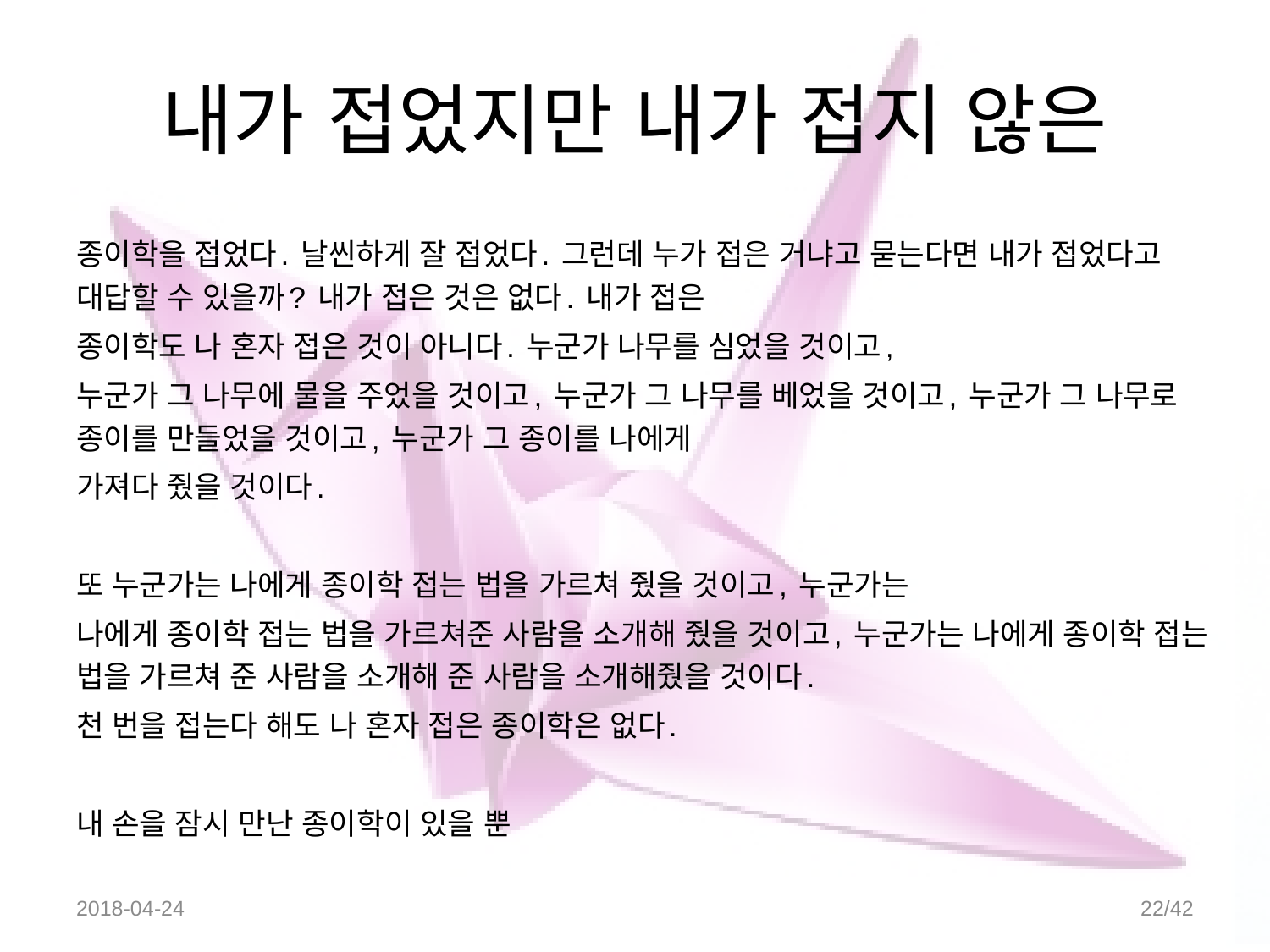

# 내가 접었지만 내가 접지 않은
종이학을 접었다. 날씬하게 잘 접었다. 그런데 누가 접은 거냐고 묻는다면 내가 접었다고 대답할 수 있을까? 내가 접은 것은 없다. 내가 접은
종이학도 나 혼자 접은 것이 아니다. 누군가 나무를 심었을 것이고,
누군가 그 나무에 물을 주었을 것이고, 누군가 그 나무를 베었을 것이고, 누군가 그 나무로 종이를 만들었을 것이고, 누군가 그 종이를 나에게
가져다 줬을 것이다.

또 누군가는 나에게 종이학 접는 법을 가르쳐 줬을 것이고, 누군가는
나에게 종이학 접는 법을 가르쳐준 사람을 소개해 줬을 것이고, 누군가는 나에게 종이학 접는 법을 가르쳐 준 사람을 소개해 준 사람을 소개해줬을 것이다.
천 번을 접는다 해도 나 혼자 접은 종이학은 없다.

내 손을 잠시 만난 종이학이 있을 뿐
2018-04-24
22/42